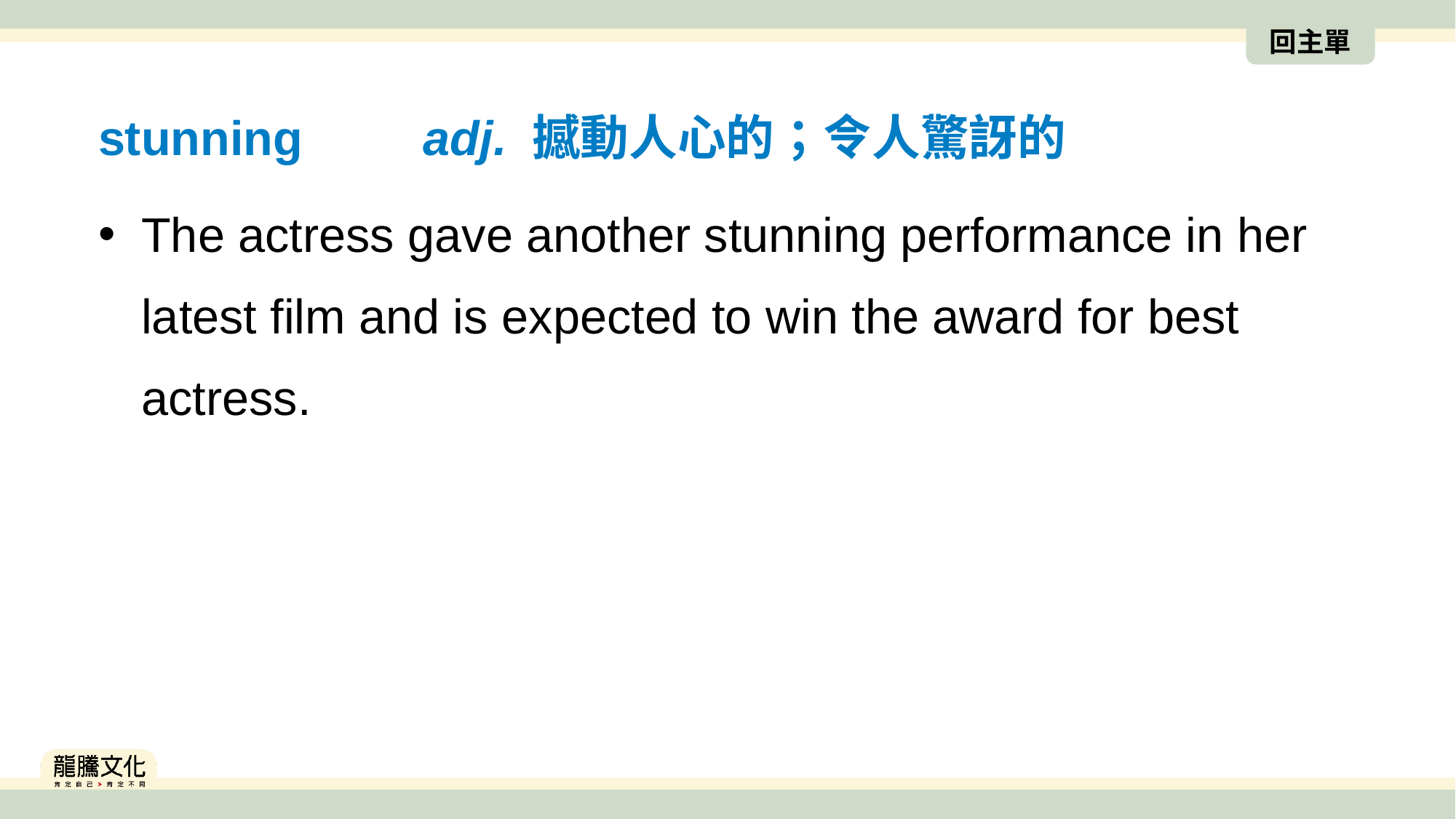

回主單
stunning　　adj. 撼動人心的；令人驚訝的
The actress gave another stunning performance in her latest film and is expected to win the award for best actress.